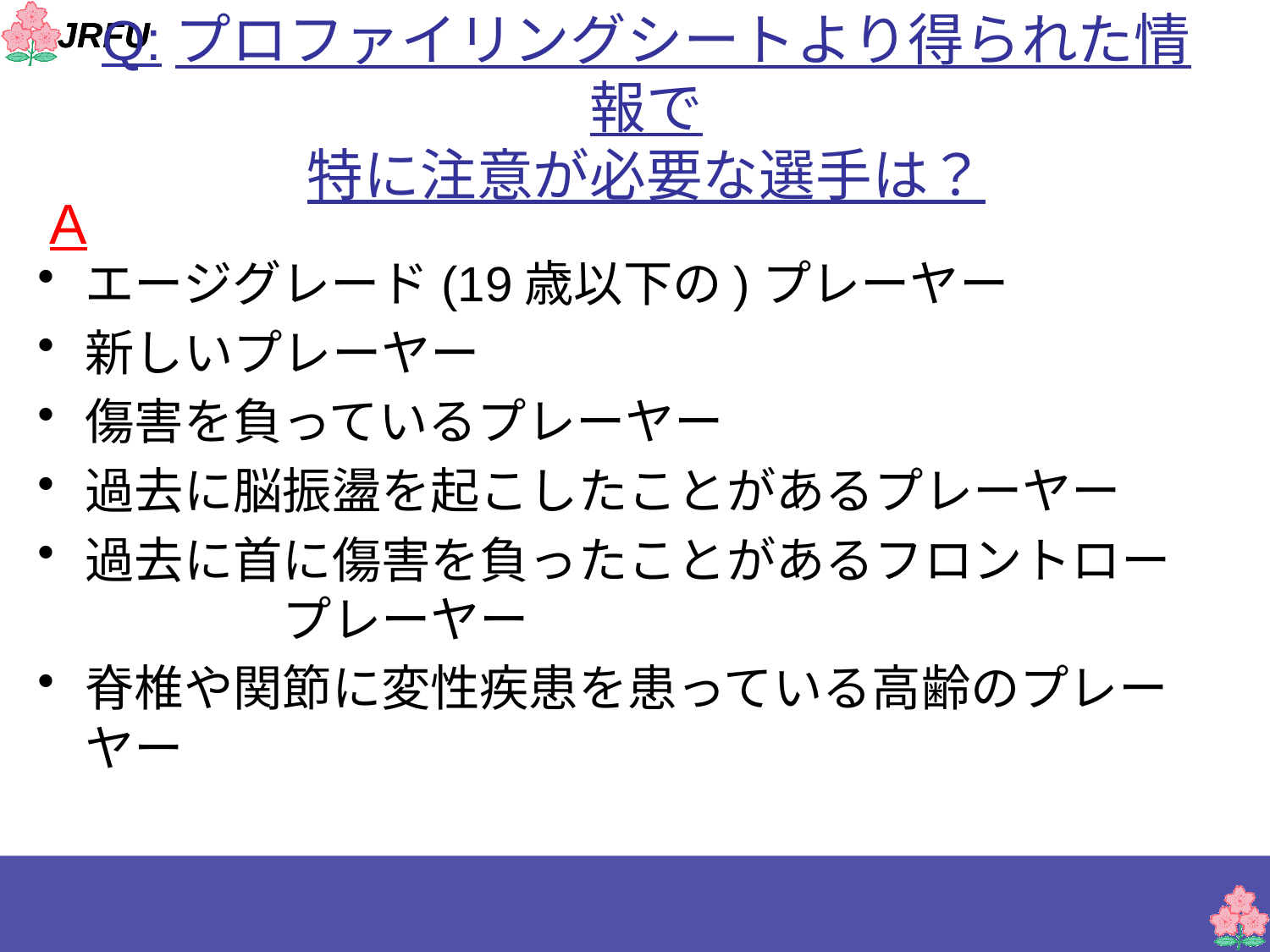

# Q:プロファイリングシートより得られた情報で 特に注意が必要な選手は？
A
エージグレード(19歳以下の)プレーヤー
新しいプレーヤー
傷害を負っているプレーヤー
過去に脳振盪を起こしたことがあるプレーヤー
過去に首に傷害を負ったことがあるフロントロー　　　　　プレーヤー
脊椎や関節に変性疾患を患っている高齢のプレーヤー